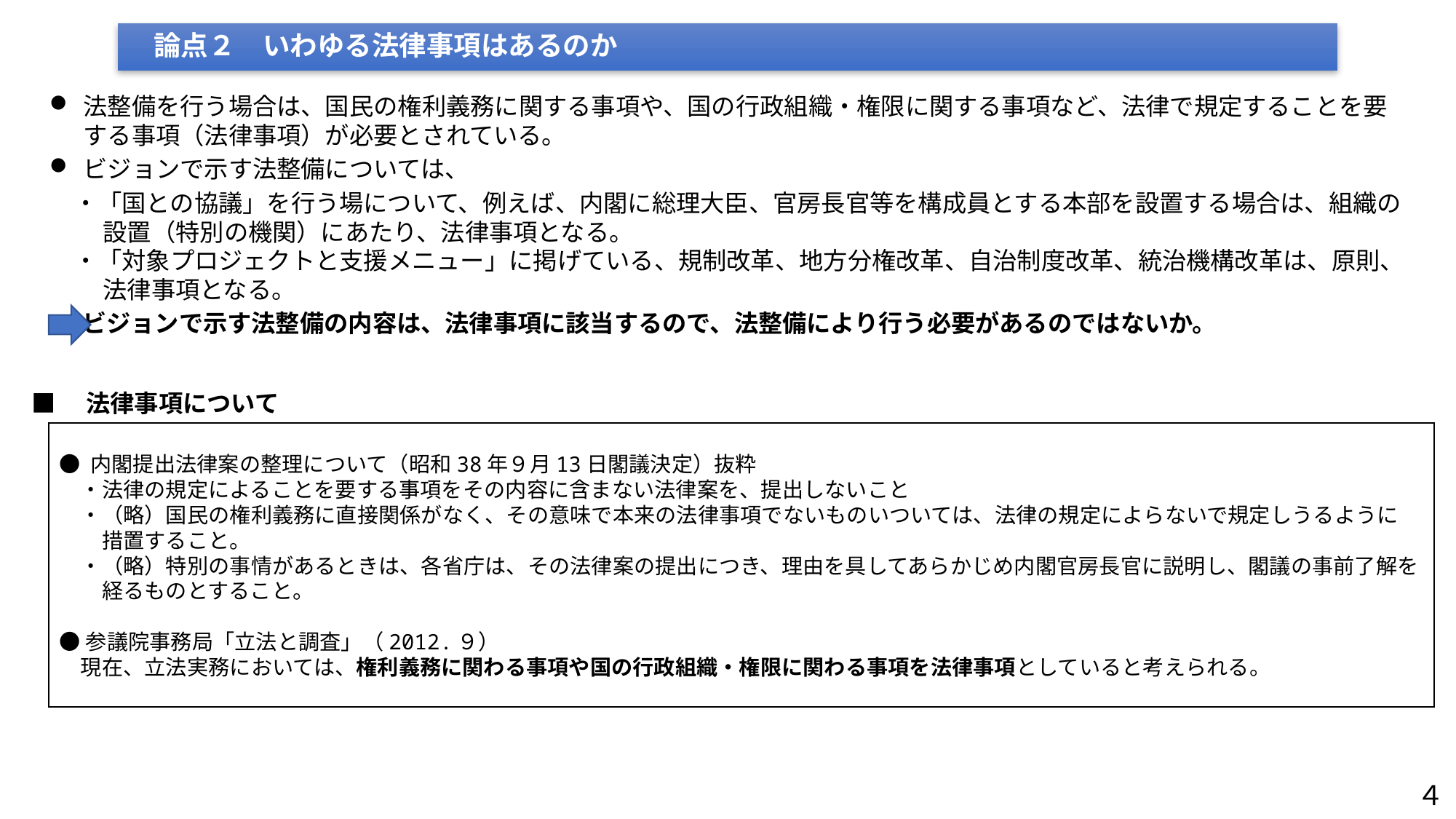

論点２　いわゆる法律事項はあるのか
法整備を行う場合は、国民の権利義務に関する事項や、国の行政組織・権限に関する事項など、法律で規定することを要する事項（法律事項）が必要とされている。
ビジョンで示す法整備については、
　・「国との協議」を行う場について、例えば、内閣に総理大臣、官房長官等を構成員とする本部を設置する場合は、組織の設置（特別の機関）にあたり、法律事項となる。
　・「対象プロジェクトと支援メニュー」に掲げている、規制改革、地方分権改革、自治制度改革、統治機構改革は、原則、法律事項となる。
     ビジョンで示す法整備の内容は、法律事項に該当するので、法整備により行う必要があるのではないか。

■　法律事項について
● 内閣提出法律案の整理について（昭和38年９月13日閣議決定）抜粋
　・法律の規定によることを要する事項をその内容に含まない法律案を、提出しないこと
　・（略）国民の権利義務に直接関係がなく、その意味で本来の法律事項でないものいついては、法律の規定によらないで規定しうるように
　　措置すること。
　・（略）特別の事情があるときは、各省庁は、その法律案の提出につき、理由を具してあらかじめ内閣官房長官に説明し、閣議の事前了解を
　　経るものとすること。

●参議院事務局「立法と調査」（2012.９）
　現在、立法実務においては、権利義務に関わる事項や国の行政組織・権限に関わる事項を法律事項としていると考えられる。
４